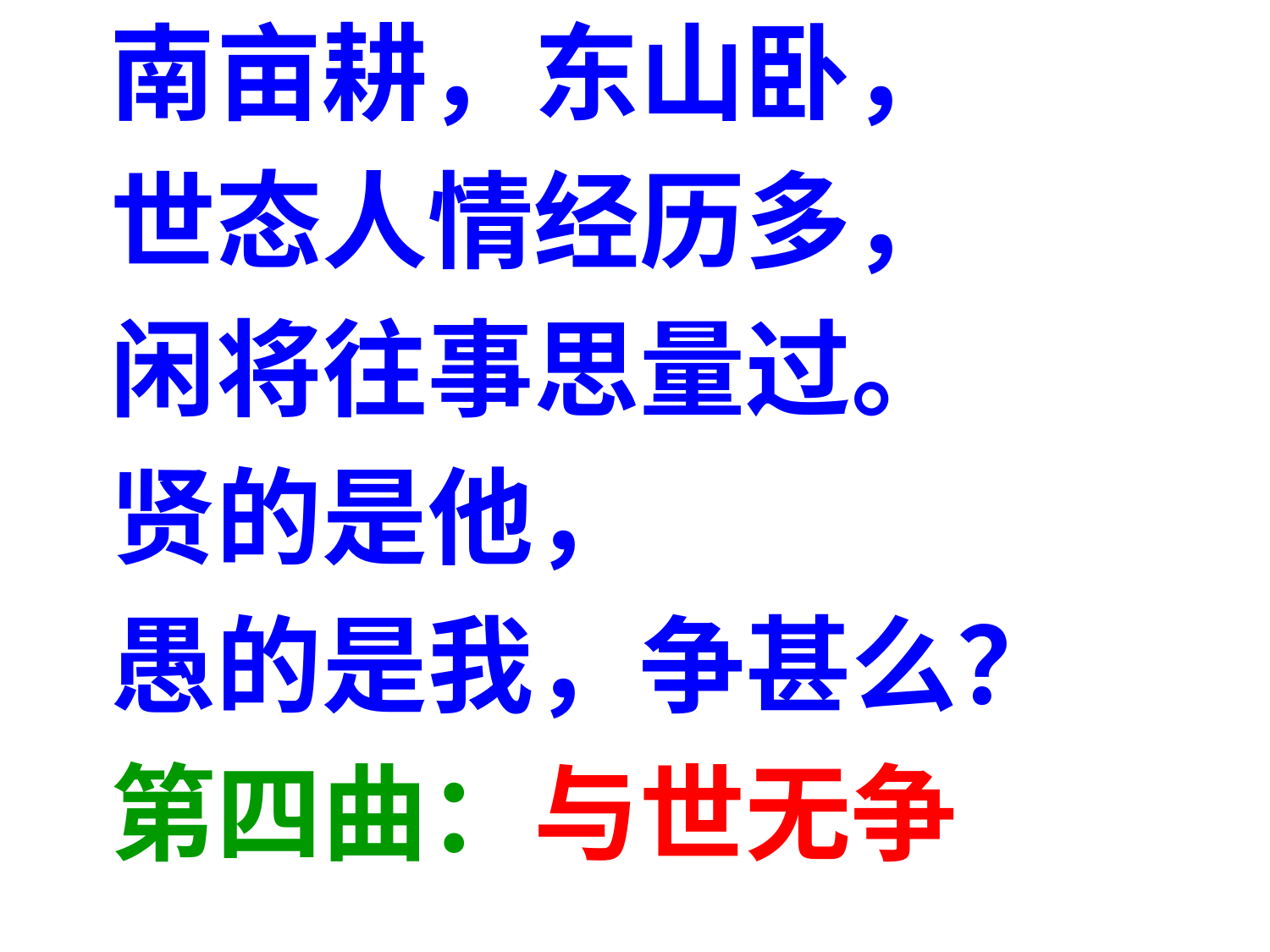

南亩耕，东山卧，
   世态人情经历多，
   闲将往事思量过。
   贤的是他，
   愚的是我，争甚么？
   第四曲：与世无争